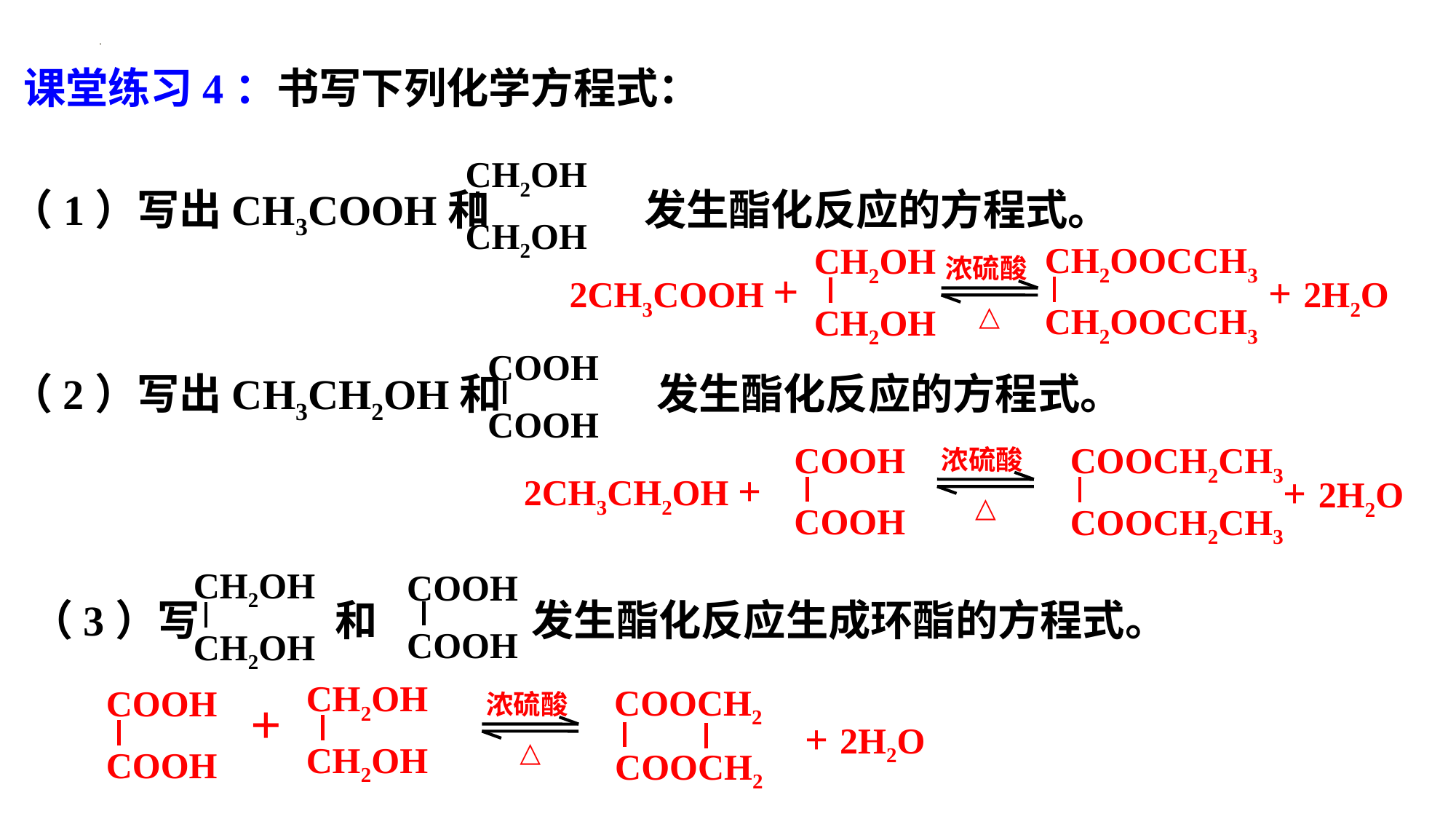

课堂练习4：书写下列化学方程式：
CH2OH
CH2OH
（1）写出CH3COOH和                发生酯化反应的方程式。
CH2OOCCH3
CH2OOCCH3
CH2OH
CH2OH
浓硫酸

△

2CH3COOH +
+ 2H2O
COOH
COOH
（2）写出CH3CH2OH和                发生酯化反应的方程式。
COOH
COOH
COOCH2CH3
COOCH2CH3
浓硫酸

△

+ 2H2O
2CH3CH2OH +
CH2OH
CH2OH
COOH
COOH
（3）写              和                发生酯化反应生成环酯的方程式。
CH2OH
CH2OH
COOCH2
COOCH2
浓硫酸

△

+ 2H2O
COOH
COOH
+